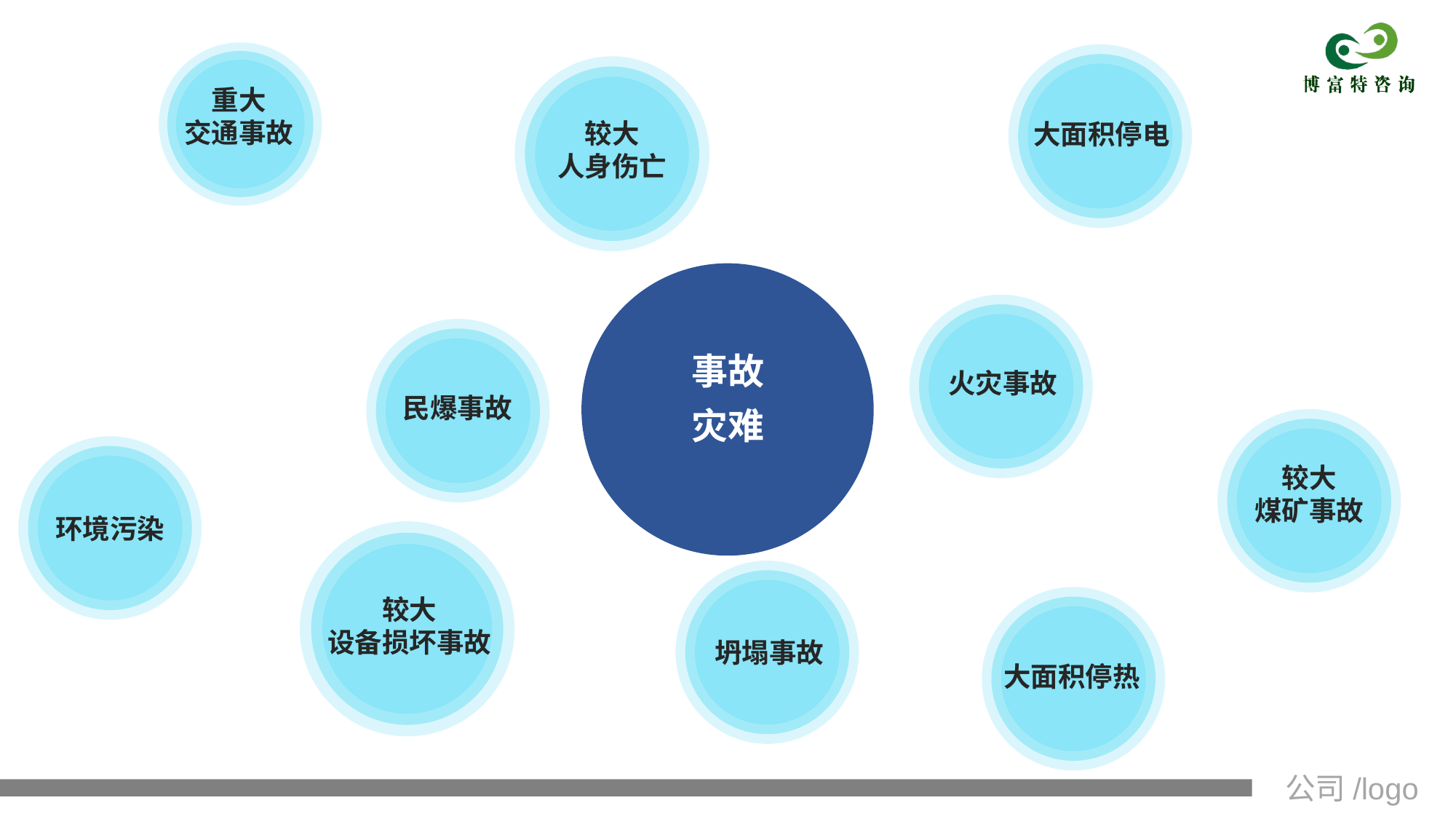

重大
交通事故
较大
人身伤亡
大面积停电

事故
灾难
火灾事故
民爆事故

较大
煤矿事故
环境污染

较大
设备损坏事故

坍塌事故
大面积停热
公司/logo